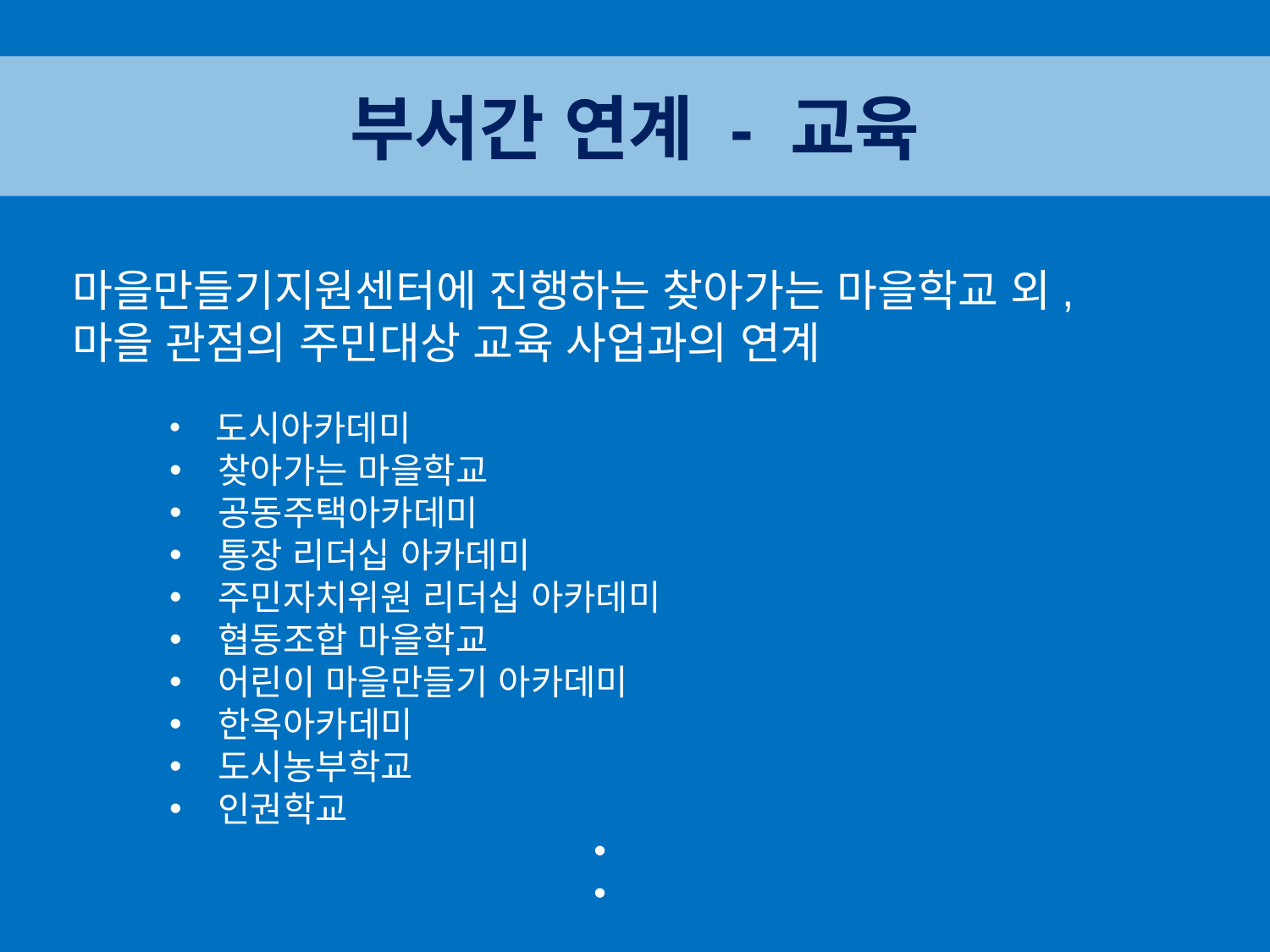

부서간 연계 - 교육
마을만들기지원센터에 진행하는 찾아가는 마을학교 외,
마을 관점의 주민대상 교육 사업과의 연계

 도시아카데미
 찾아가는 마을학교
 공동주택아카데미
 통장 리더십 아카데미
 주민자치위원 리더십 아카데미
 협동조합 마을학교
 어린이 마을만들기 아카데미
 한옥아카데미
 도시농부학교
 인권학교